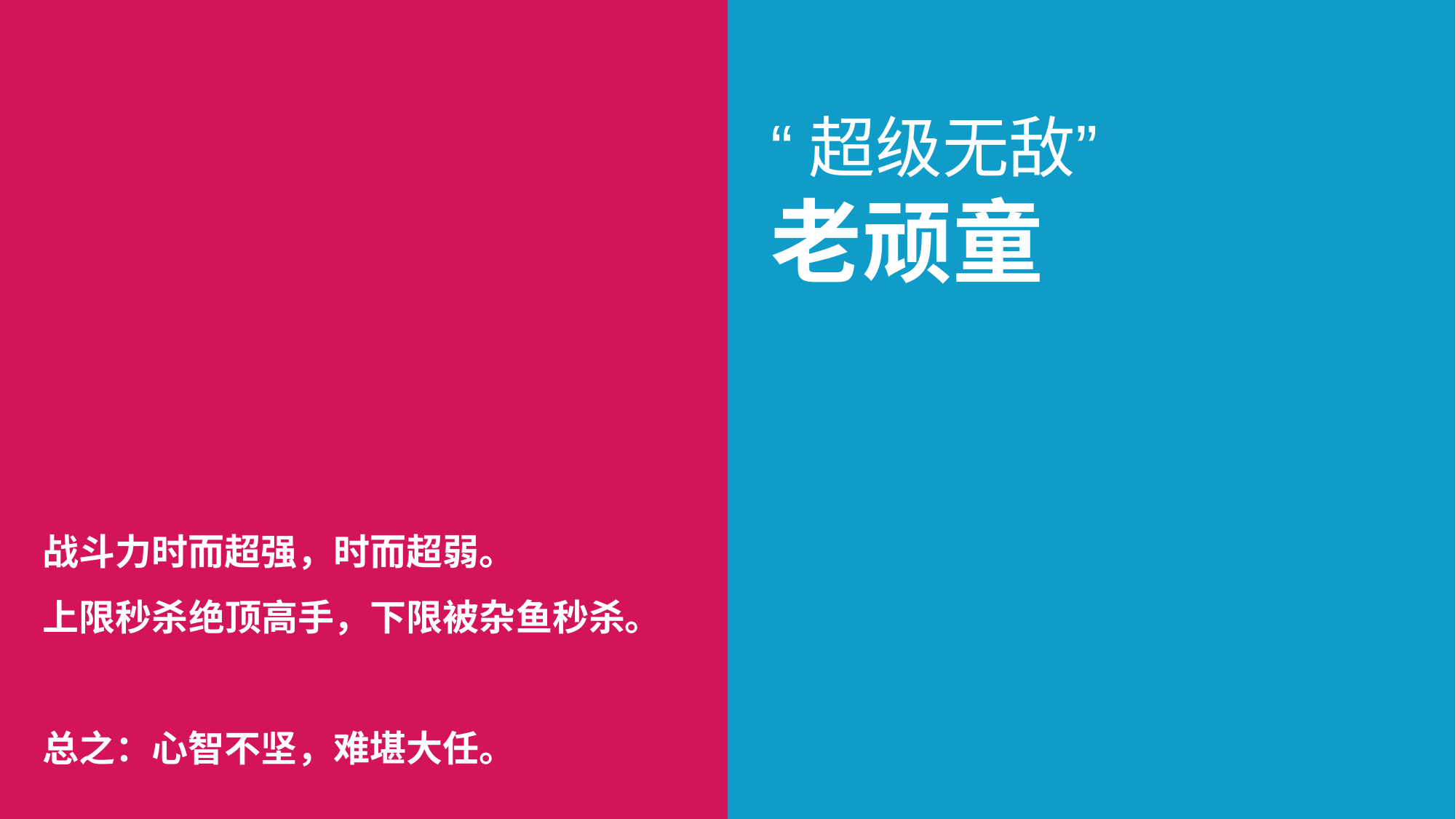

“超级无敌”
老顽童
战斗力时而超强，时而超弱。
上限秒杀绝顶高手，下限被杂鱼秒杀。
总之：心智不坚，难堪大任。